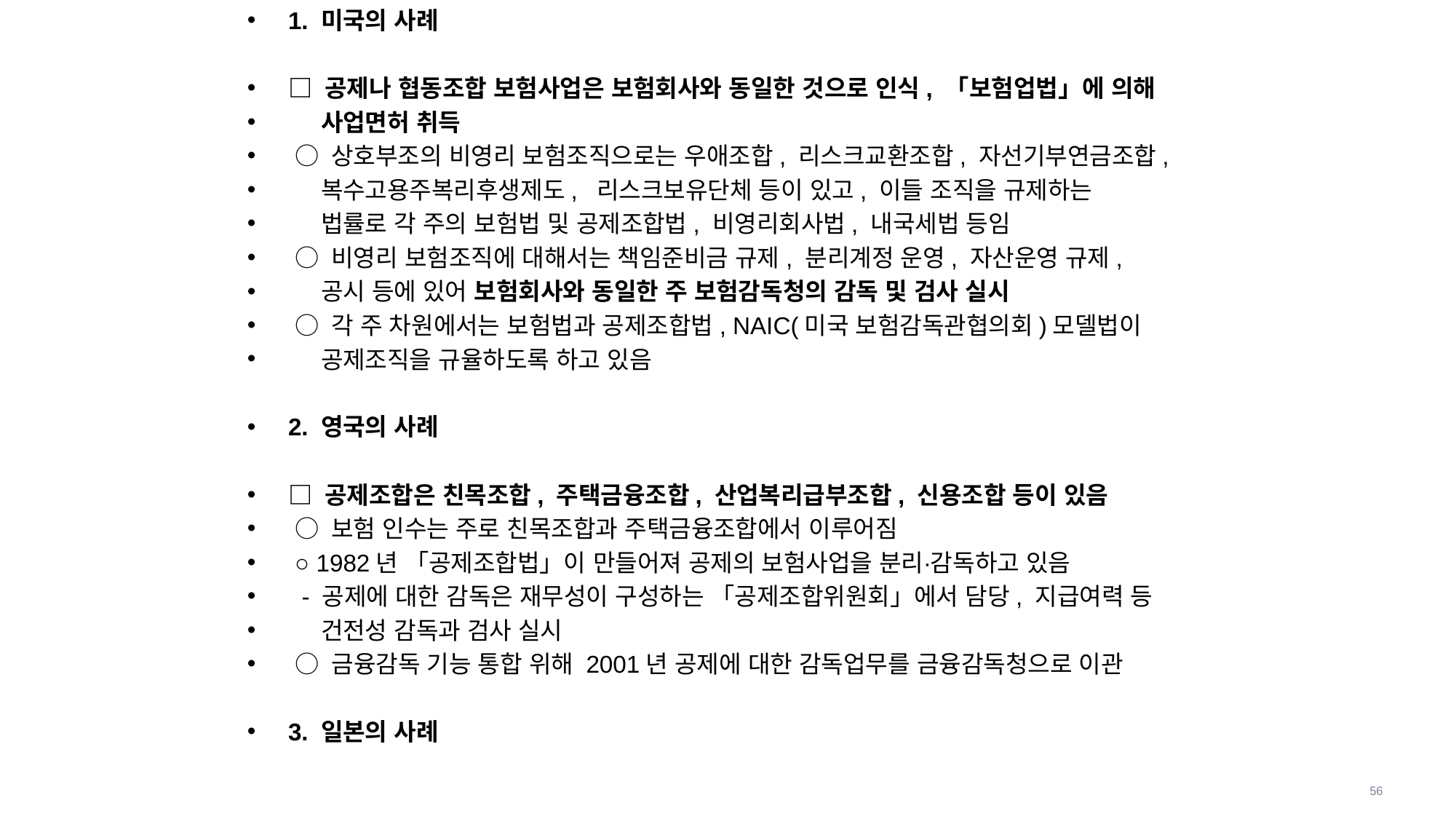

1. 미국의 사례

□ 공제나 협동조합 보험사업은 보험회사와 동일한 것으로 인식, 「보험업법」에 의해
    사업면허 취득
 ○ 상호부조의 비영리 보험조직으로는 우애조합, 리스크교환조합, 자선기부연금조합,
    복수고용주복리후생제도,  리스크보유단체 등이 있고, 이들 조직을 규제하는
    법률로 각 주의 보험법 및 공제조합법, 비영리회사법, 내국세법 등임
 ○ 비영리 보험조직에 대해서는 책임준비금 규제, 분리계정 운영, 자산운영 규제,
    공시 등에 있어 보험회사와 동일한 주 보험감독청의 감독 및 검사 실시
 ○ 각 주 차원에서는 보험법과 공제조합법, NAIC(미국 보험감독관협의회)모델법이
    공제조직을 규율하도록 하고 있음

2. 영국의 사례

□ 공제조합은 친목조합, 주택금융조합, 산업복리급부조합, 신용조합 등이 있음
 ○ 보험 인수는 주로 친목조합과 주택금융조합에서 이루어짐
 ○ 1982년 「공제조합법」이 만들어져 공제의 보험사업을 분리∙감독하고 있음
  - 공제에 대한 감독은 재무성이 구성하는 「공제조합위원회」에서 담당, 지급여력 등
    건전성 감독과 검사 실시
 ○ 금융감독 기능 통합 위해 2001년 공제에 대한 감독업무를 금융감독청으로 이관

3. 일본의 사례
56